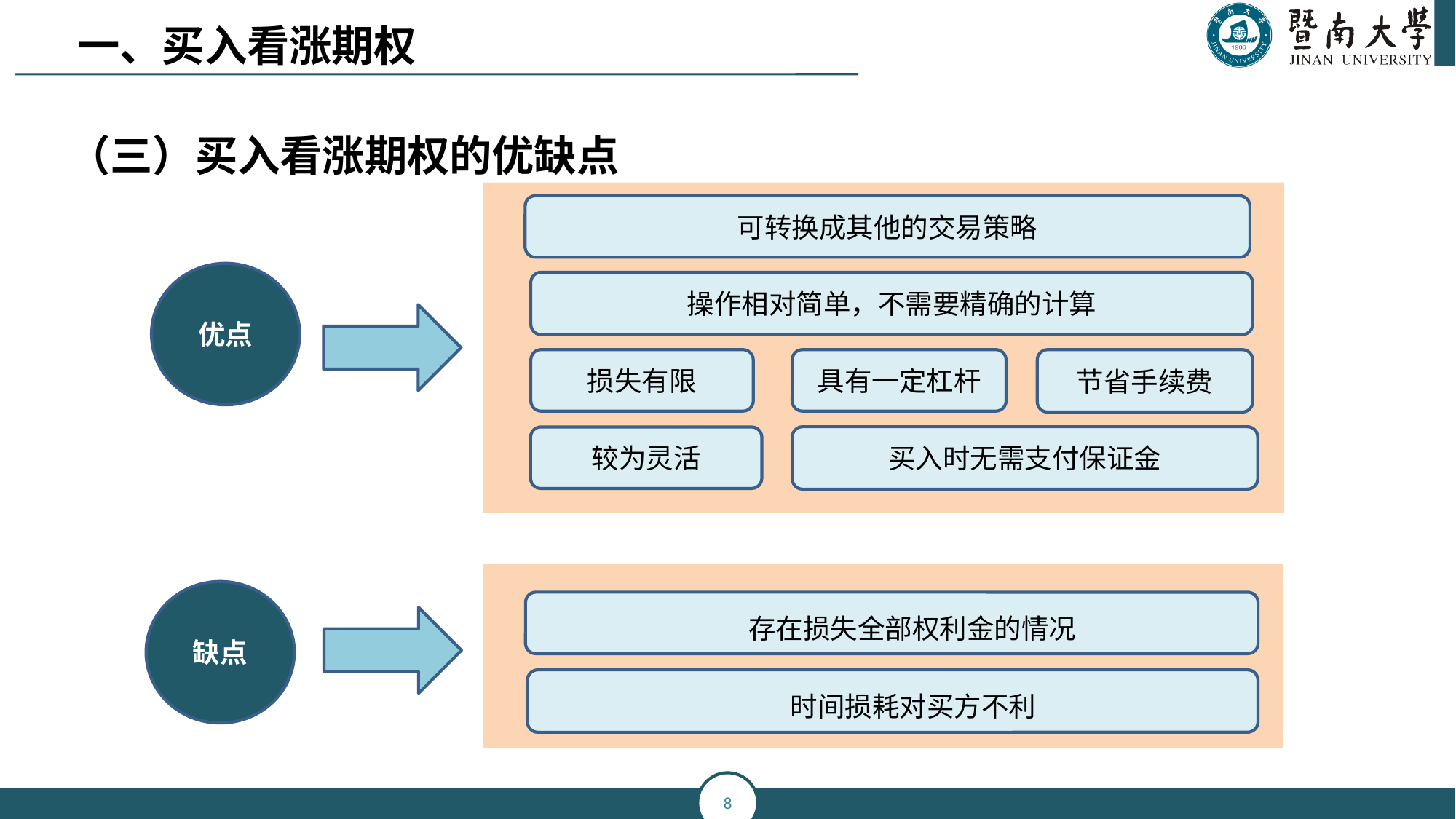

一、买入看涨期权
（三）买入看涨期权的优缺点

可转换成其他的交易策略
优点
操作相对简单，不需要精确的计算

损失有限
具有一定杠杆
节省手续费
较为灵活
买入时无需支付保证金

缺点
存在损失全部权利金的情况
时间损耗对买方不利